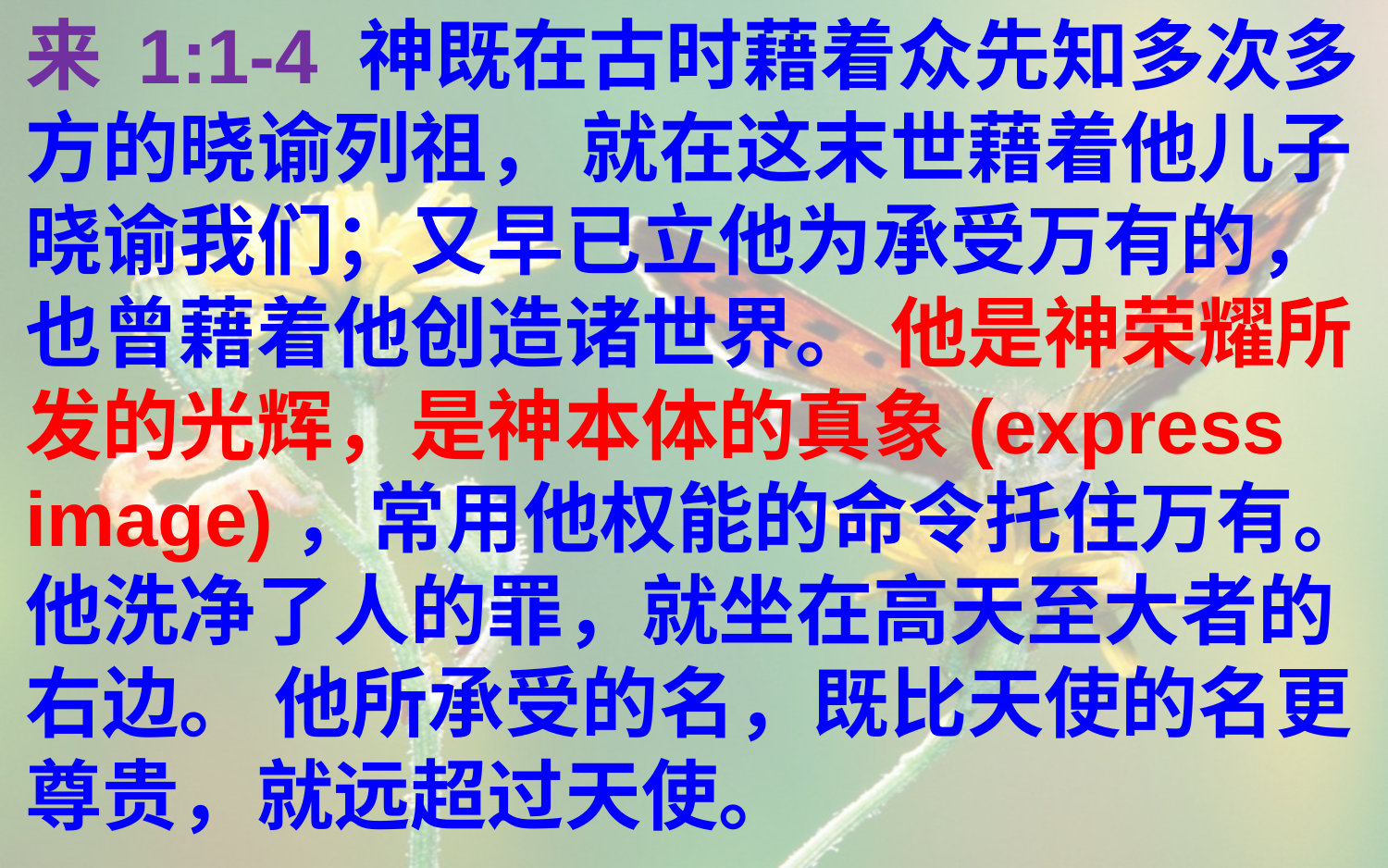

来 1:1-4 神既在古时藉着众先知多次多方的晓谕列祖， 就在这末世藉着他儿子晓谕我们；又早已立他为承受万有的，也曾藉着他创造诸世界。 他是神荣耀所发的光辉，是神本体的真象(express image)，常用他权能的命令托住万有。他洗净了人的罪，就坐在高天至大者的右边。 他所承受的名，既比天使的名更尊贵，就远超过天使。